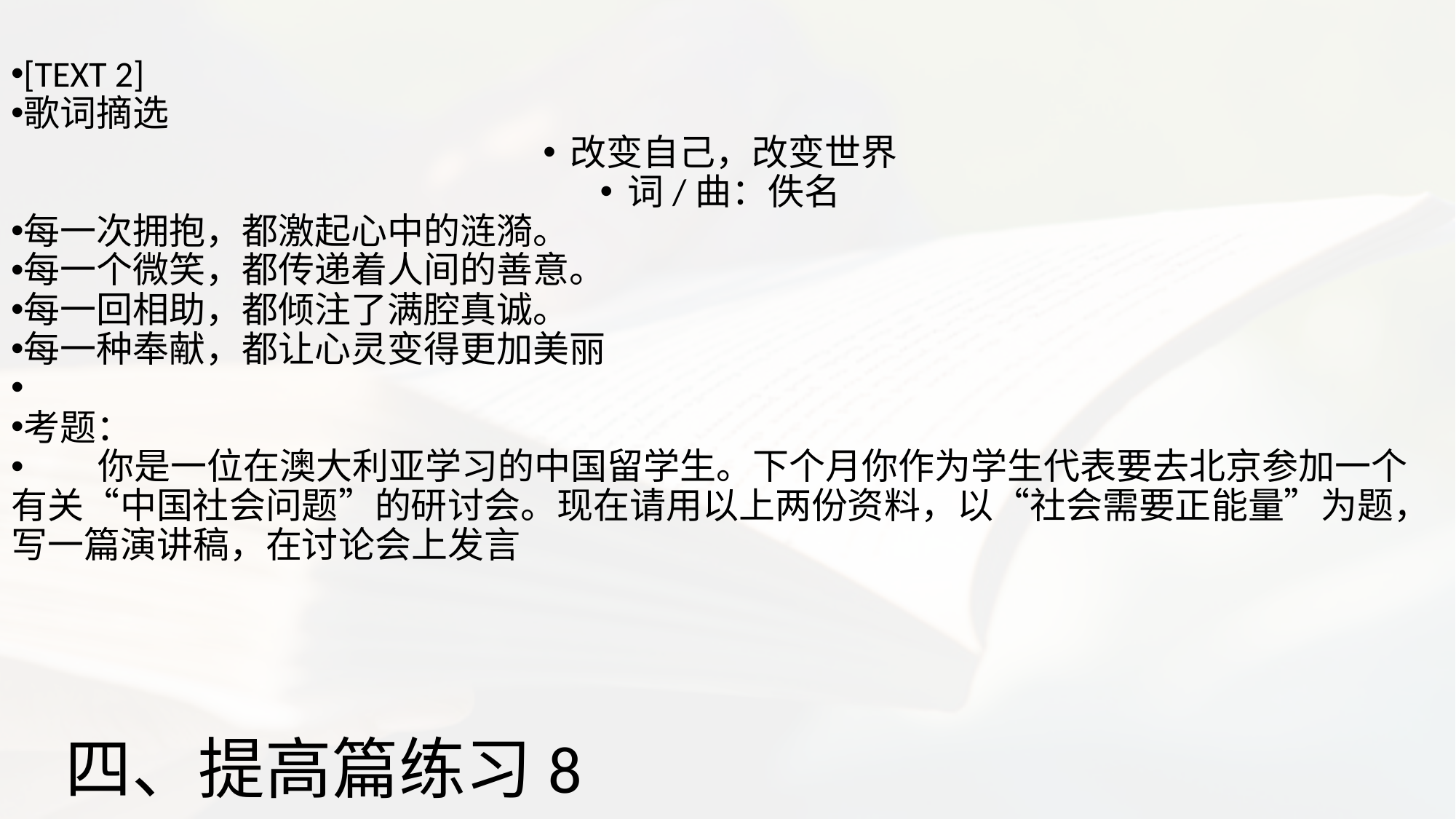

[TEXT 2]
歌词摘选
改变自己，改变世界
词/曲：佚名
每一次拥抱，都激起心中的涟漪。
每一个微笑，都传递着人间的善意。
每一回相助，都倾注了满腔真诚。
每一种奉献，都让心灵变得更加美丽

考题：
        你是一位在澳大利亚学习的中国留学生。下个月你作为学生代表要去北京参加一个 有关“中国社会问题”的研讨会。现在请用以上两份资料，以“社会需要正能量”为题，写一篇演讲稿，在讨论会上发言
# 四、提高篇练习8